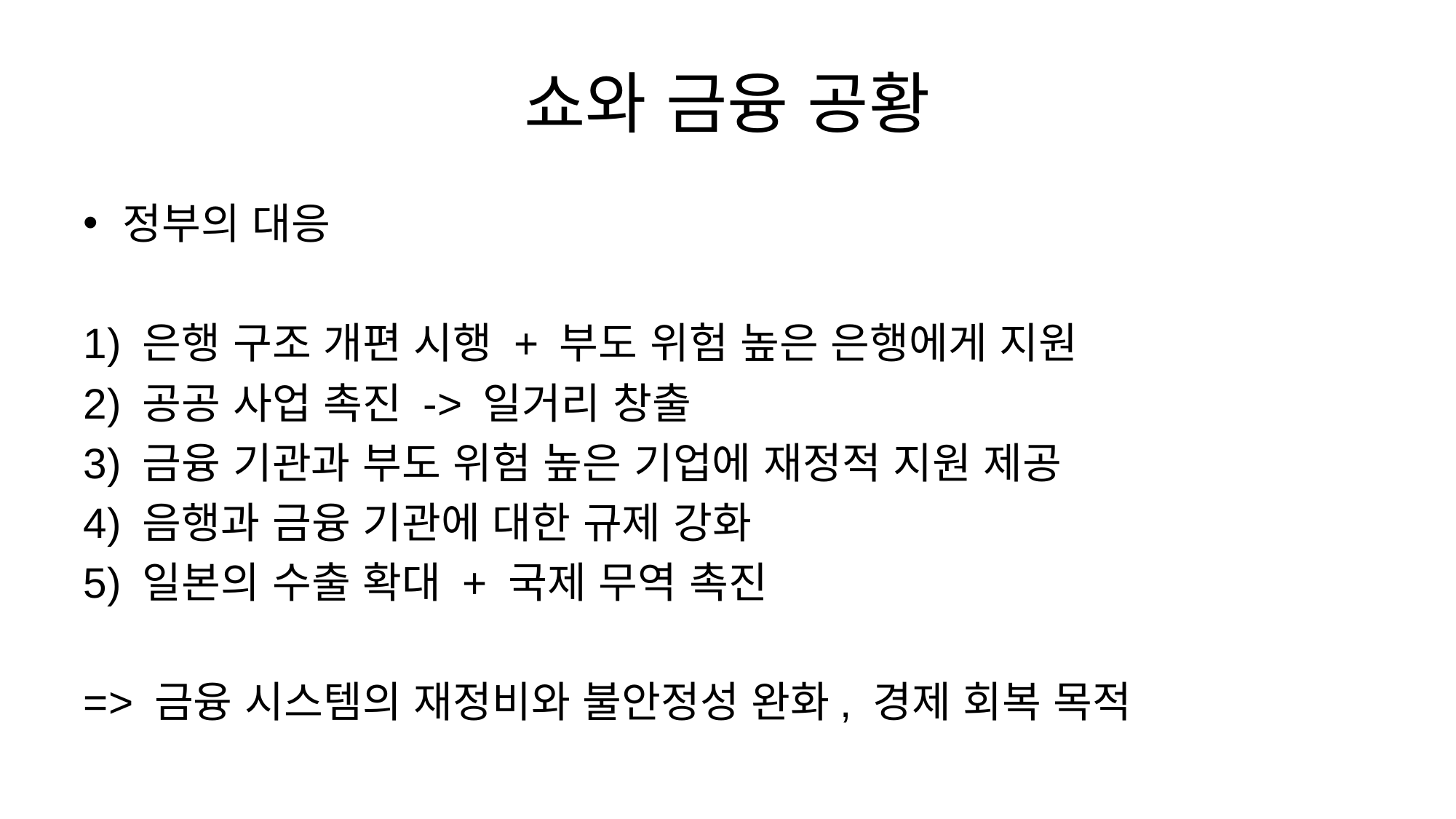

# 쇼와 금융 공황
정부의 대응

1) 은행 구조 개편 시행 + 부도 위험 높은 은행에게 지원
2) 공공 사업 촉진 -> 일거리 창출
3) 금융 기관과 부도 위험 높은 기업에 재정적 지원 제공
4) 음행과 금융 기관에 대한 규제 강화
5) 일본의 수출 확대 + 국제 무역 촉진

=> 금융 시스템의 재정비와 불안정성 완화, 경제 회복 목적